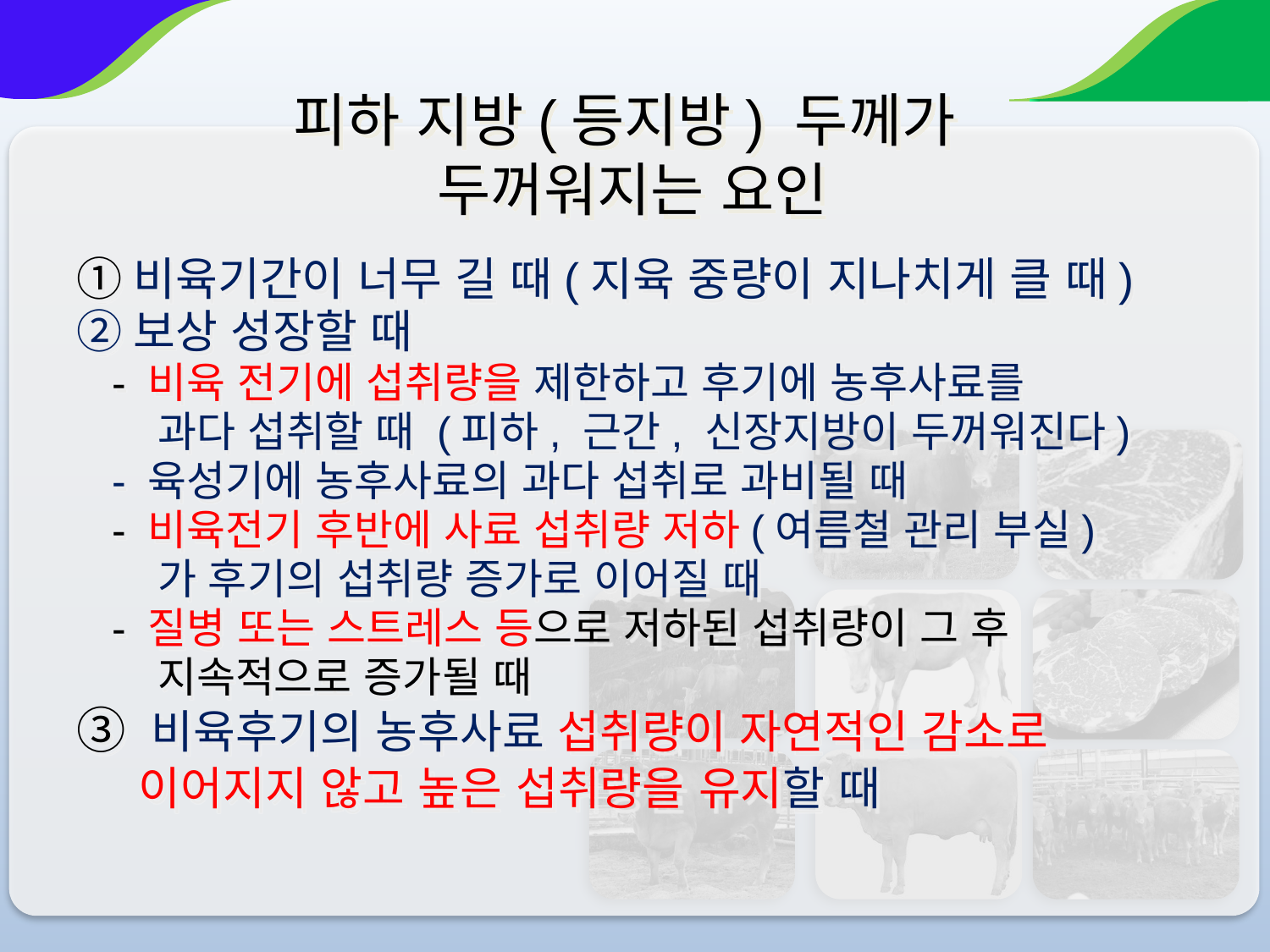

# 피하 지방(등지방) 두께가 두꺼워지는 요인
①비육기간이 너무 길 때(지육 중량이 지나치게 클 때)
②보상 성장할 때
   - 비육 전기에 섭취량을 제한하고 후기에 농후사료를
      과다 섭취할 때 (피하, 근간, 신장지방이 두꺼워진다)
   - 육성기에 농후사료의 과다 섭취로 과비될 때
   - 비육전기 후반에 사료 섭취량 저하(여름철 관리 부실)
      가 후기의 섭취량 증가로 이어질 때
   - 질병 또는 스트레스 등으로 저하된 섭취량이 그 후
      지속적으로 증가될 때
③ 비육후기의 농후사료 섭취량이 자연적인 감소로
    이어지지 않고 높은 섭취량을 유지할 때